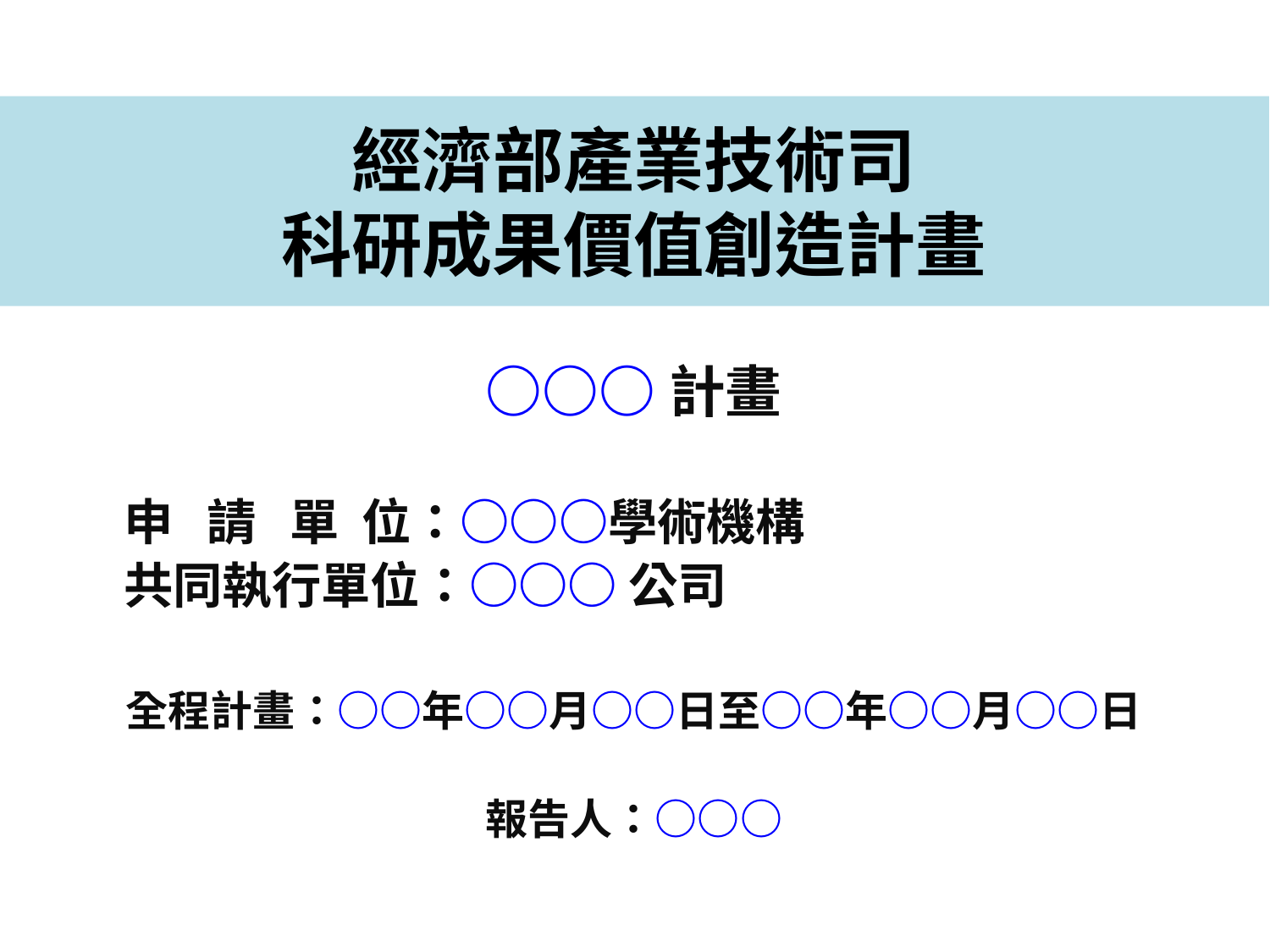

經濟部產業技術司
科研成果價值創造計畫
○○○計畫

申   請   單  位：○○○學術機構
共同執行單位：○○○ 公司

全程計畫：○○年○○月○○日至○○年○○月○○日

報告人：○○○